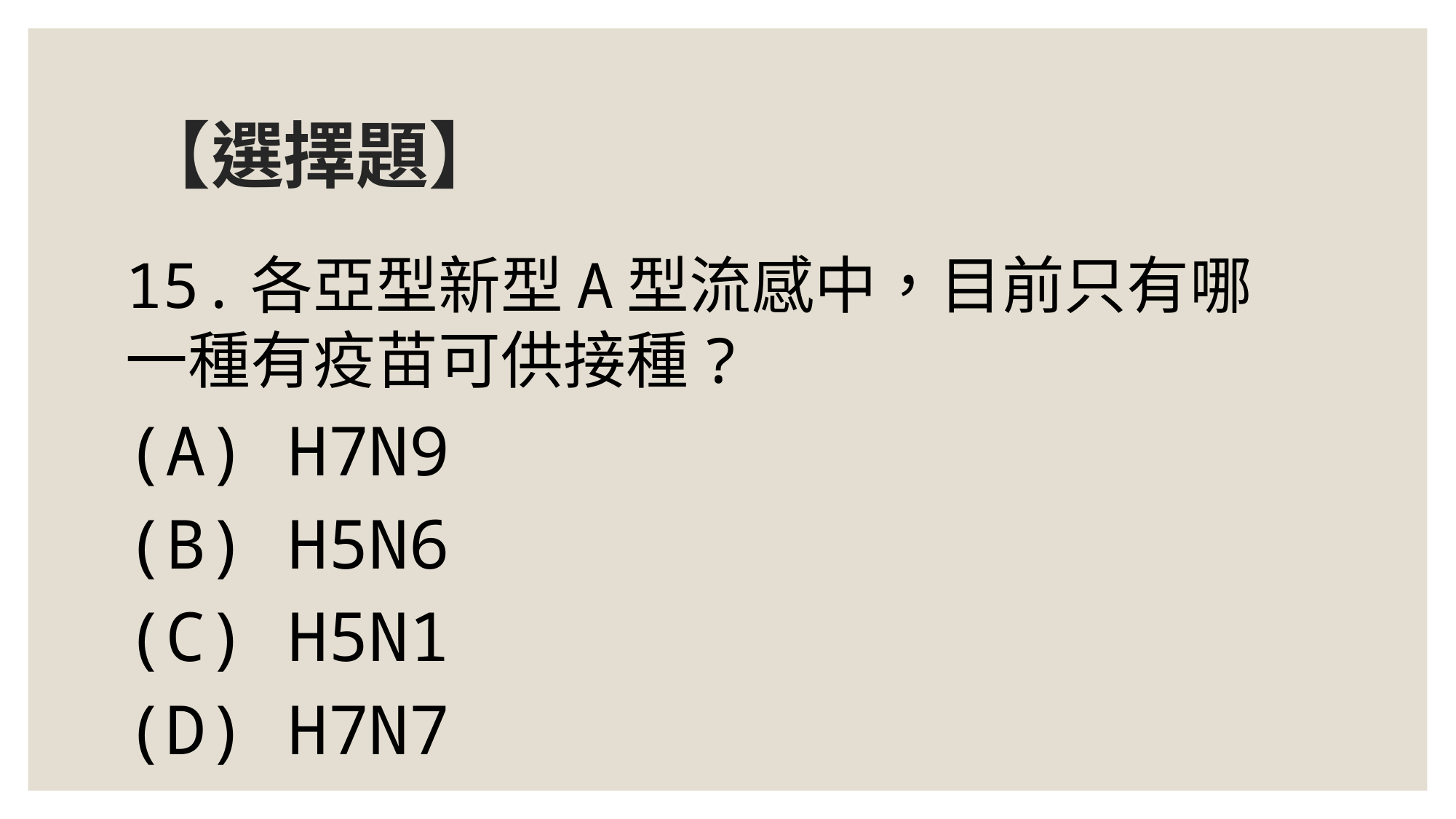

# 【選擇題】
15.各亞型新型A型流感中，目前只有哪一種有疫苗可供接種?
(A) H7N9
(B) H5N6
(C) H5N1
(D) H7N7